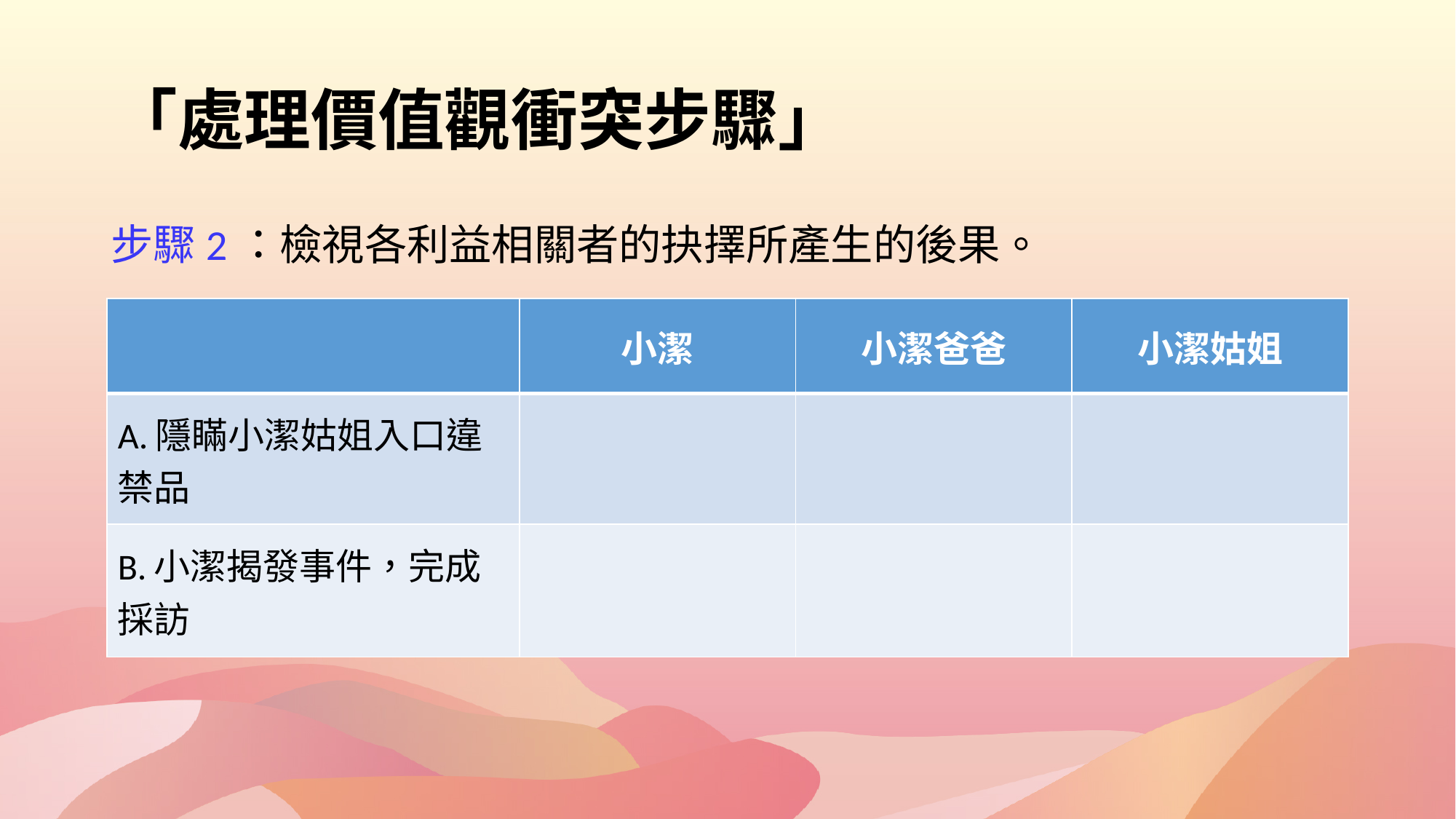

# 「處理價值觀衝突步驟」
步驟2：檢視各利益相關者的抉擇所產生的後果。
|  | 小潔 | 小潔爸爸 | 小潔姑姐 |
| --- | --- | --- | --- |
| A.隱瞞小潔姑姐入口違禁品 |  |  |  |
| B.小潔揭發事件，完成採訪 |  |  |  |